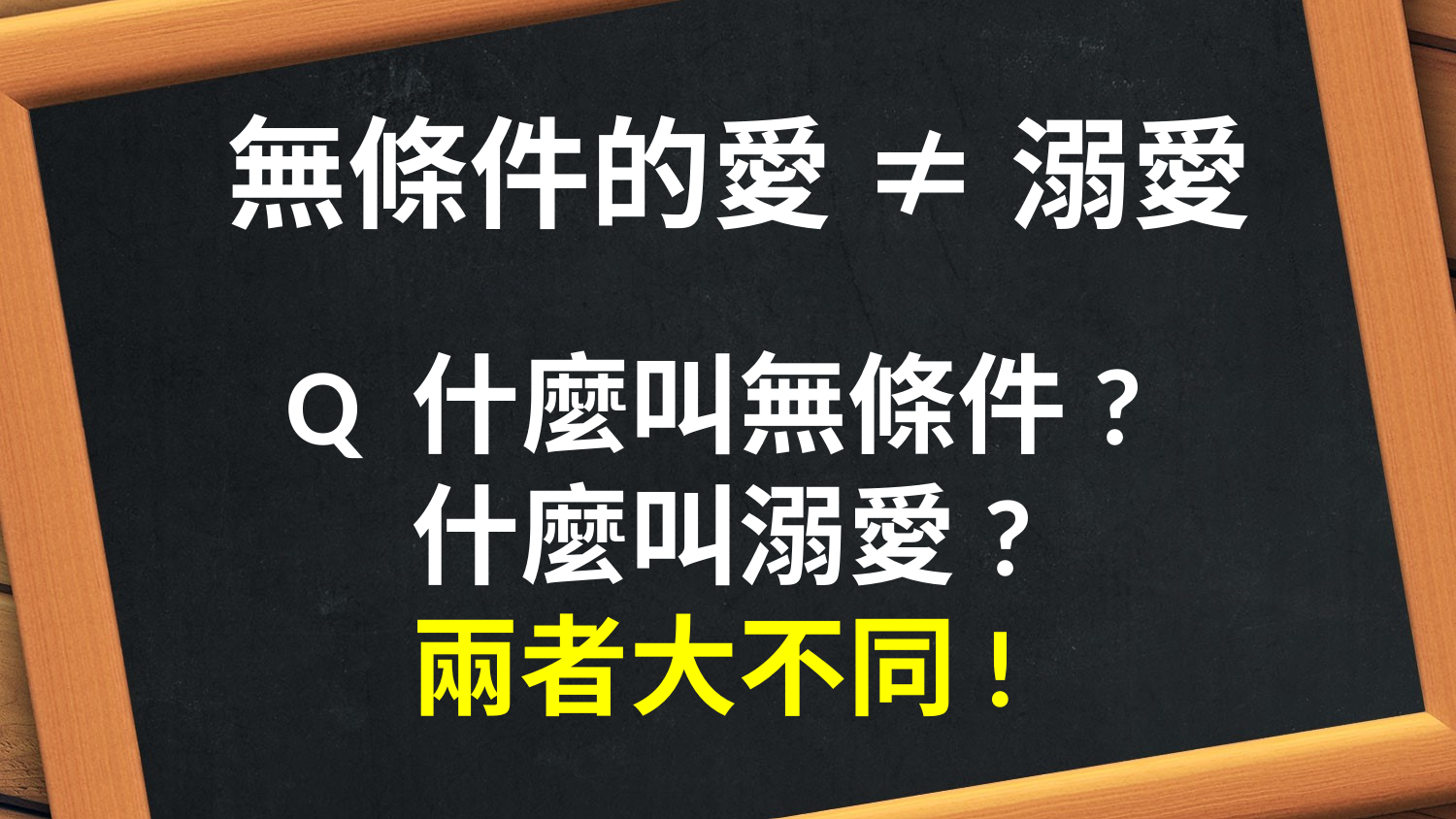

無條件的愛 ≠ 溺愛
 Q 什麼叫無條件?
     什麼叫溺愛?
     兩者大不同!